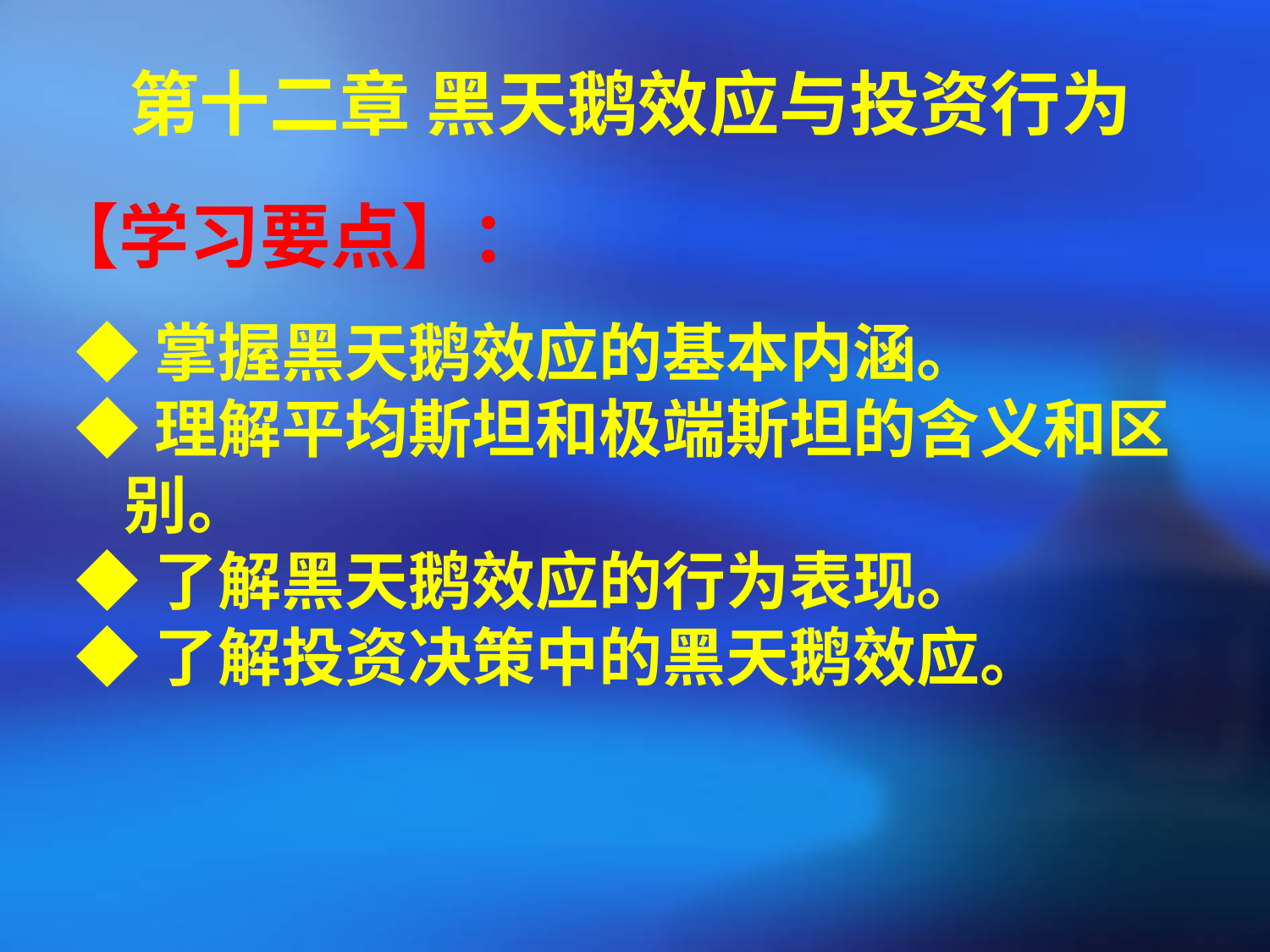

第十二章 黑天鹅效应与投资行为

【学习要点】：
◆掌握黑天鹅效应的基本内涵。
◆理解平均斯坦和极端斯坦的含义和区别。
◆了解黑天鹅效应的行为表现。
◆了解投资决策中的黑天鹅效应。